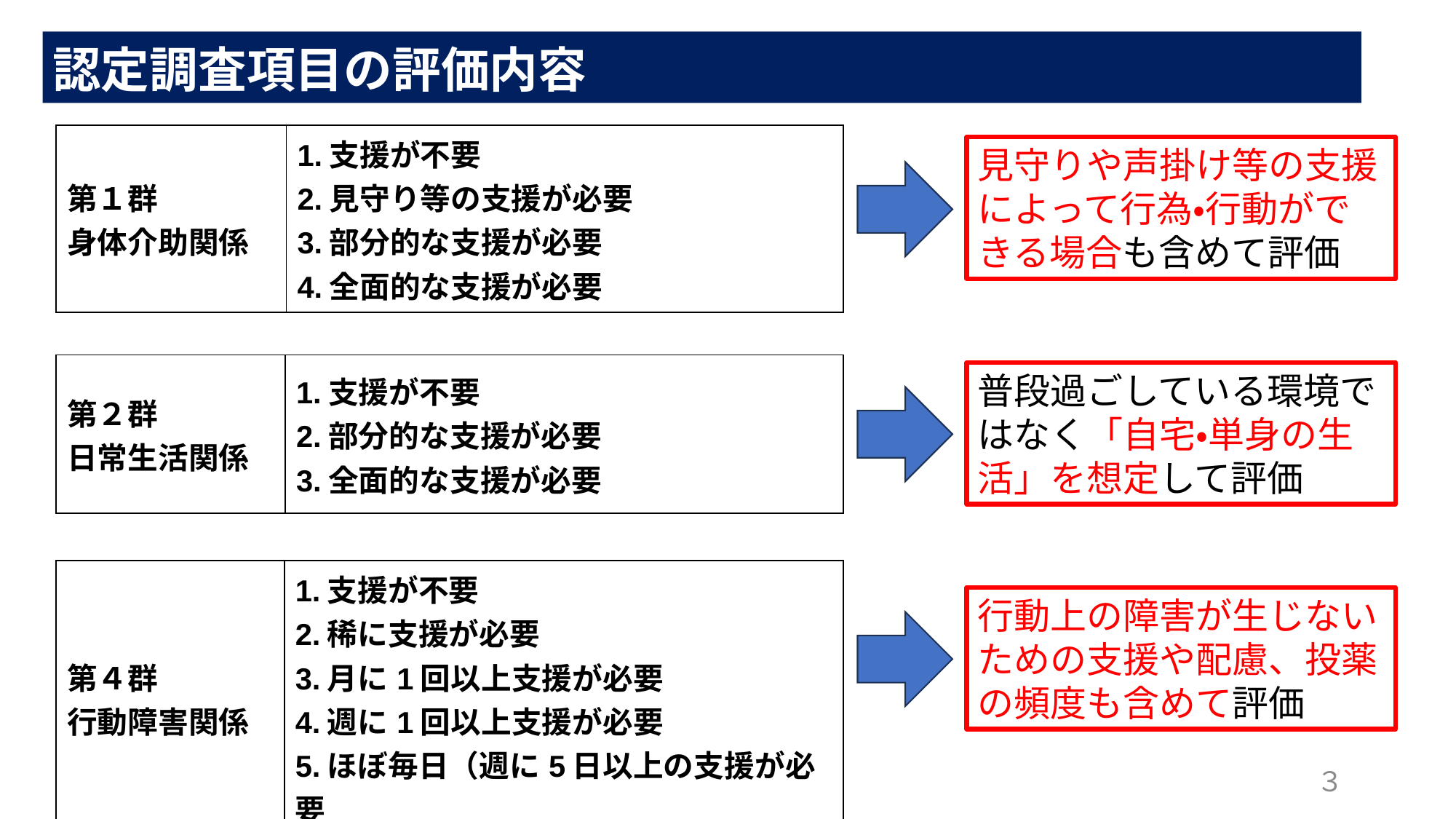

認定調査項目の評価内容
| 第１群 身体介助関係 | 1.支援が不要 2.見守り等の支援が必要 3.部分的な支援が必要 4.全面的な支援が必要 |
| --- | --- |
見守りや声掛け等の支援によって行為・行動ができる場合も含めて評価

| 第２群 日常生活関係 | 1.支援が不要 2.部分的な支援が必要 3.全面的な支援が必要 |
| --- | --- |
普段過ごしている環境ではなく「自宅・単身の生活」を想定して評価

| 第４群 行動障害関係 | 1.支援が不要 2.稀に支援が必要 3.月に1回以上支援が必要 4.週に1回以上支援が必要 5.ほぼ毎日（週に5日以上の支援が必要 |
| --- | --- |
行動上の障害が生じないための支援や配慮、投薬の頻度も含めて評価

３